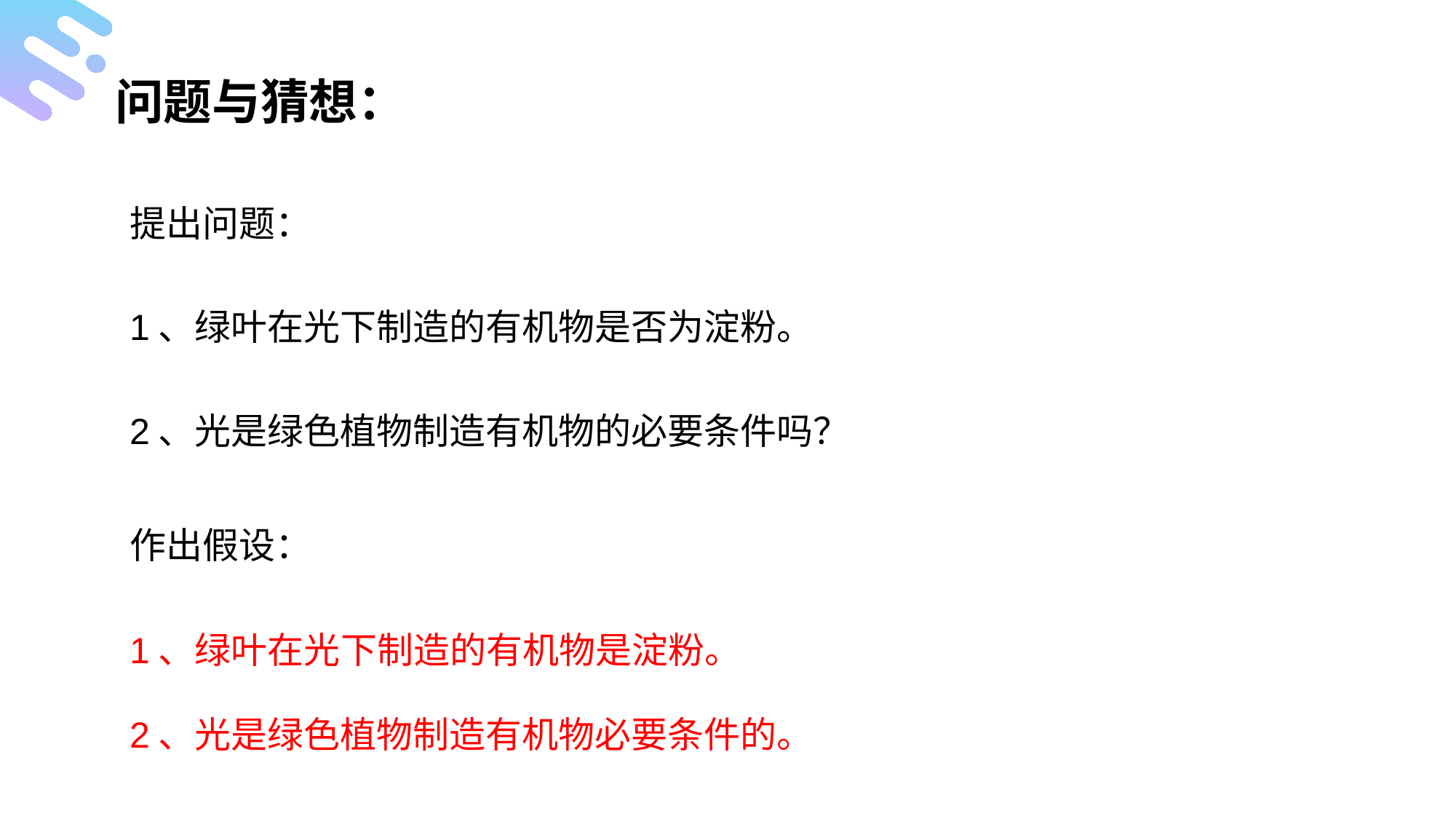

问题与猜想：
提出问题：

1、绿叶在光下制造的有机物是否为淀粉。

2、光是绿色植物制造有机物的必要条件吗？
作出假设：
1、绿叶在光下制造的有机物是淀粉。
2、光是绿色植物制造有机物必要条件的。